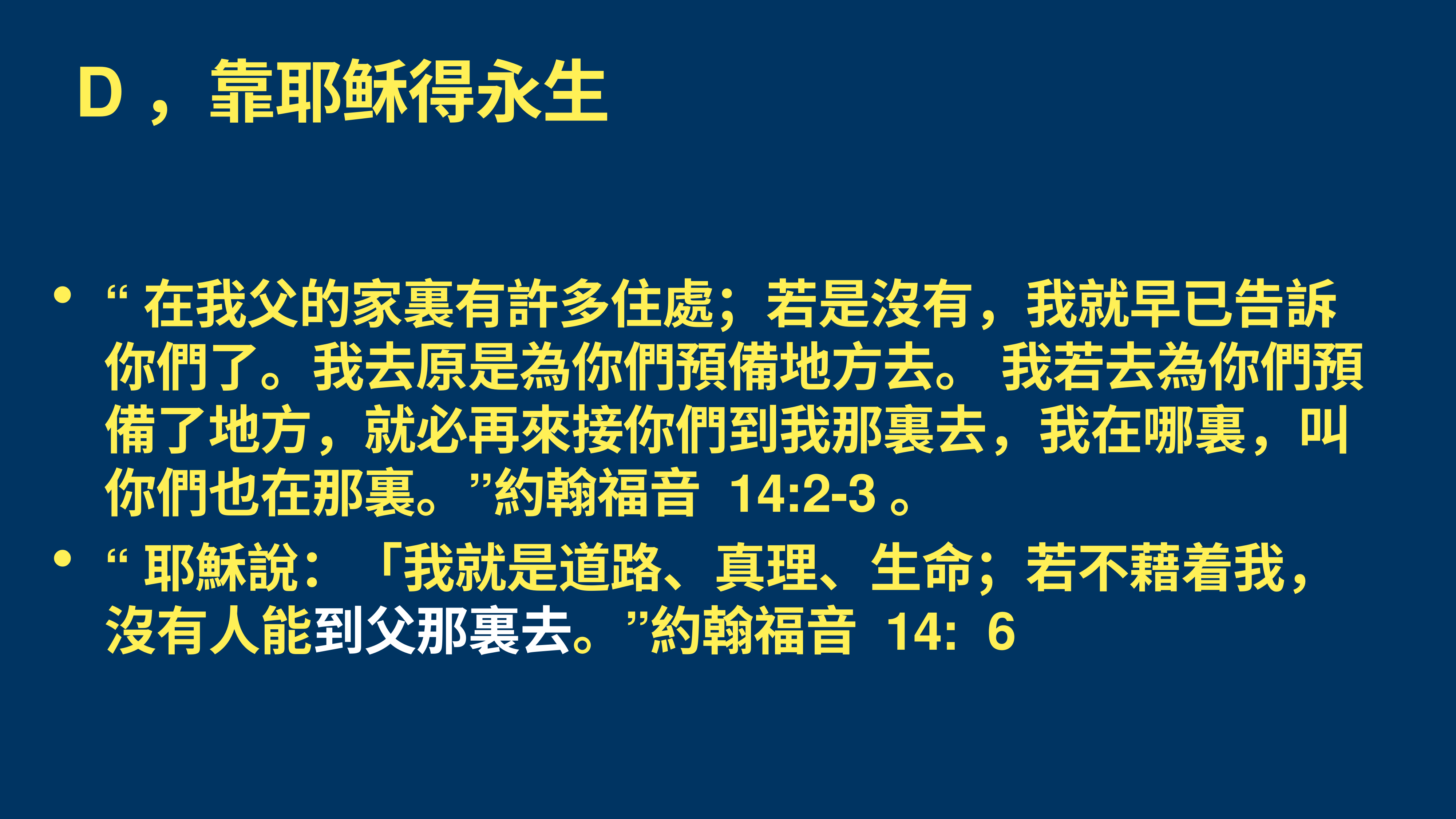

# D，靠耶稣得永生
“在我父的家裏有許多住處；若是沒有，我就早已告訴你們了。我去原是為你們預備地方去。 我若去為你們預備了地方，就必再來接你們到我那裏去，我在哪裏，叫你們也在那裏。”約翰福音 14:2-3。
“耶穌說：「我就是道路、真理、生命；若不藉着我，沒有人能到父那裏去。”約翰福音 14:  6